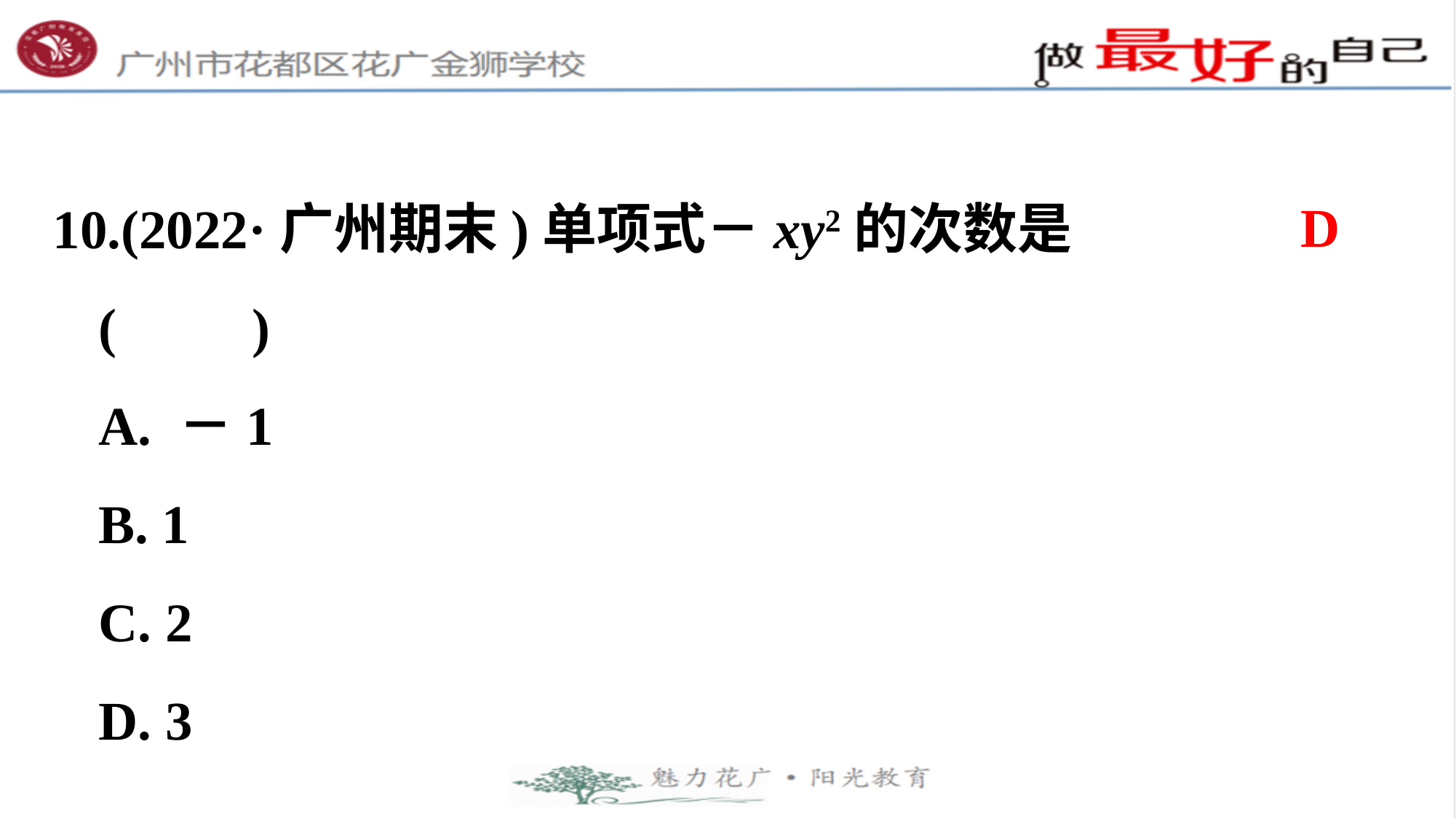

10.(2022·广州期末)单项式－xy2的次数是　　　　 (　　)
A. －1
B. 1
C. 2
D. 3
D